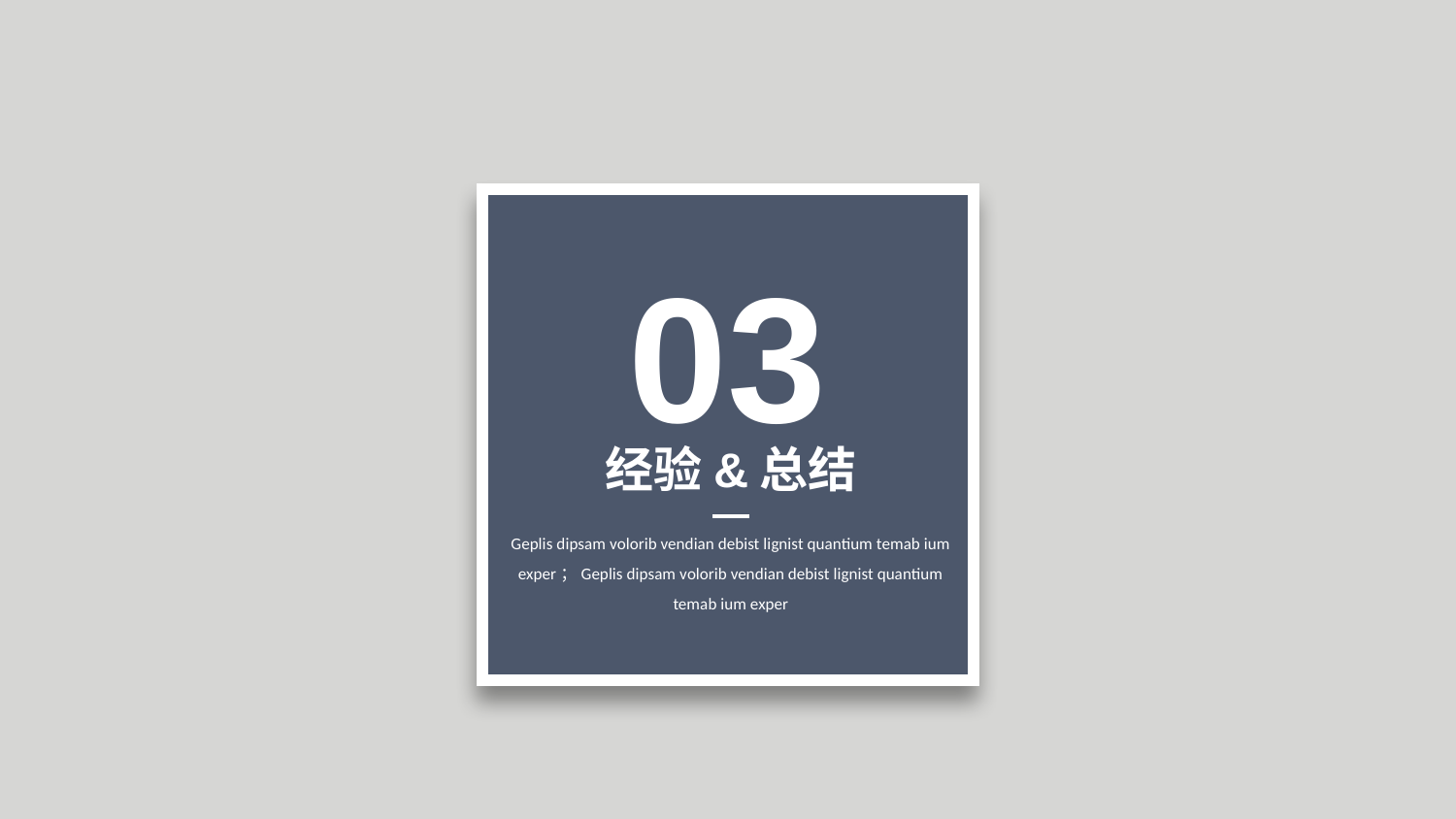

03
经验&总结
Geplis dipsam volorib vendian debist lignist quantium temab ium exper；Geplis dipsam volorib vendian debist lignist quantium temab ium exper